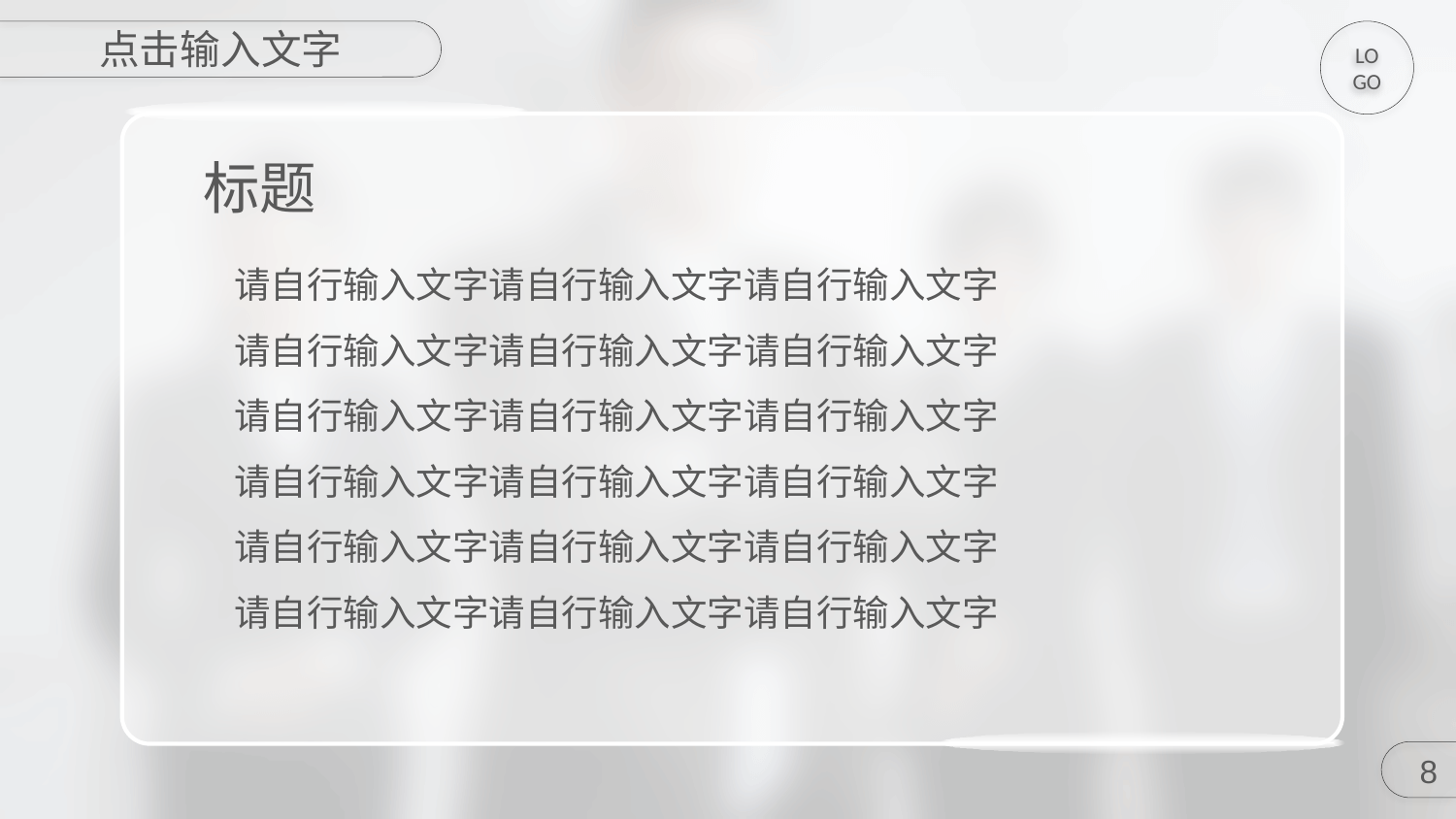

点击输入文字

LOGO
标题
请自行输入文字请自行输入文字请自行输入文字
请自行输入文字请自行输入文字请自行输入文字
请自行输入文字请自行输入文字请自行输入文字
请自行输入文字请自行输入文字请自行输入文字
请自行输入文字请自行输入文字请自行输入文字
请自行输入文字请自行输入文字请自行输入文字